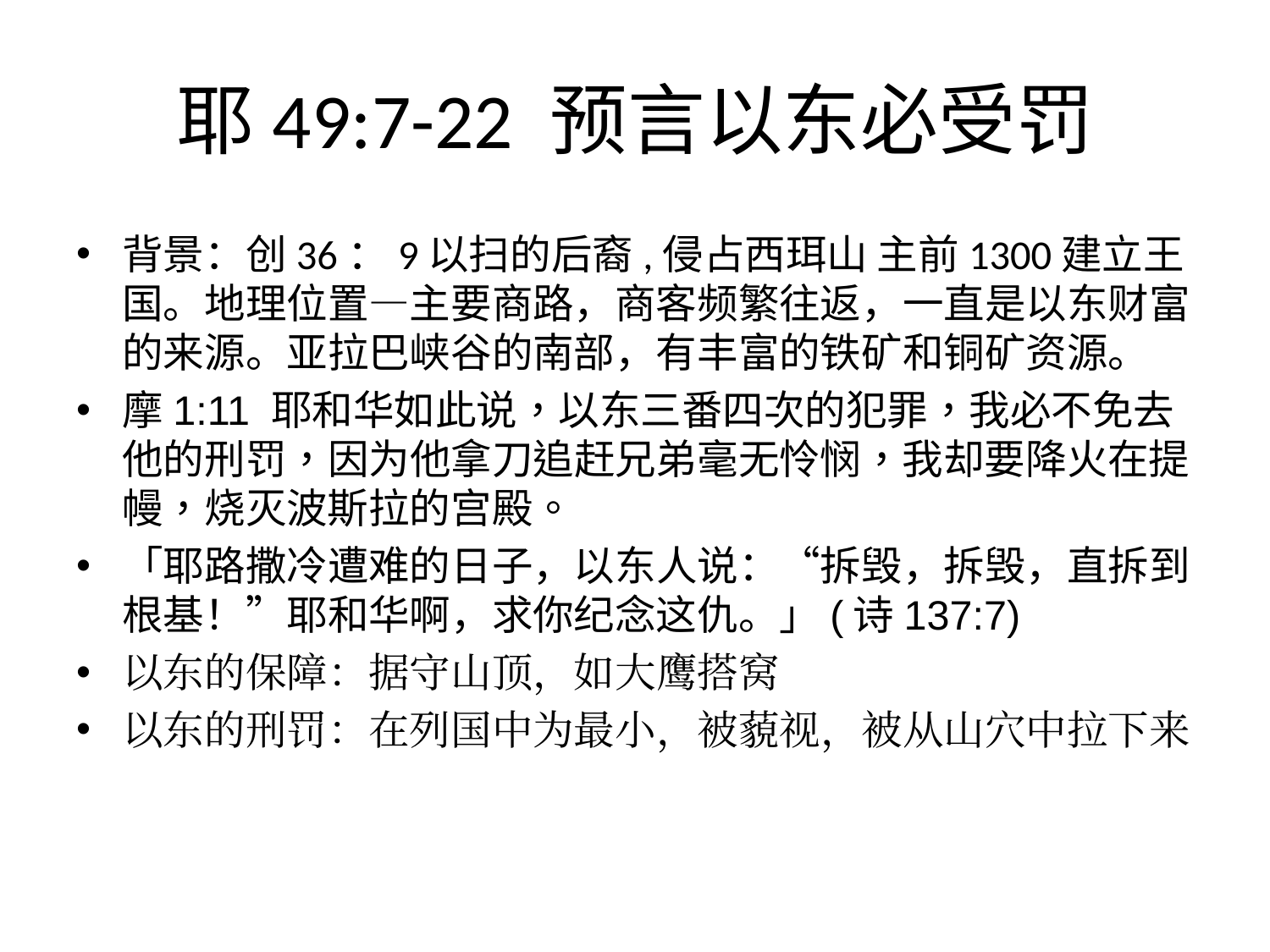

# 耶49:7-22 预言以东必受罚
背景：创36：9以扫的后裔,侵占西珥山 主前1300建立王国。地理位置—主要商路，商客频繁往返，一直是以东财富的来源。亚拉巴峡谷的南部，有丰富的铁矿和铜矿资源。
摩1:11 耶和华如此说，以东三番四次的犯罪，我必不免去他的刑罚，因为他拿刀追赶兄弟毫无怜悯，我却要降火在提幔，烧灭波斯拉的宫殿。
「耶路撒冷遭难的日子，以东人说：“拆毁，拆毁，直拆到根基！”耶和华啊，求你纪念这仇。」(诗137:7)
以东的保障：据守山顶，如大鹰搭窝
以东的刑罚：在列国中为最小，被藐视，被从山穴中拉下来